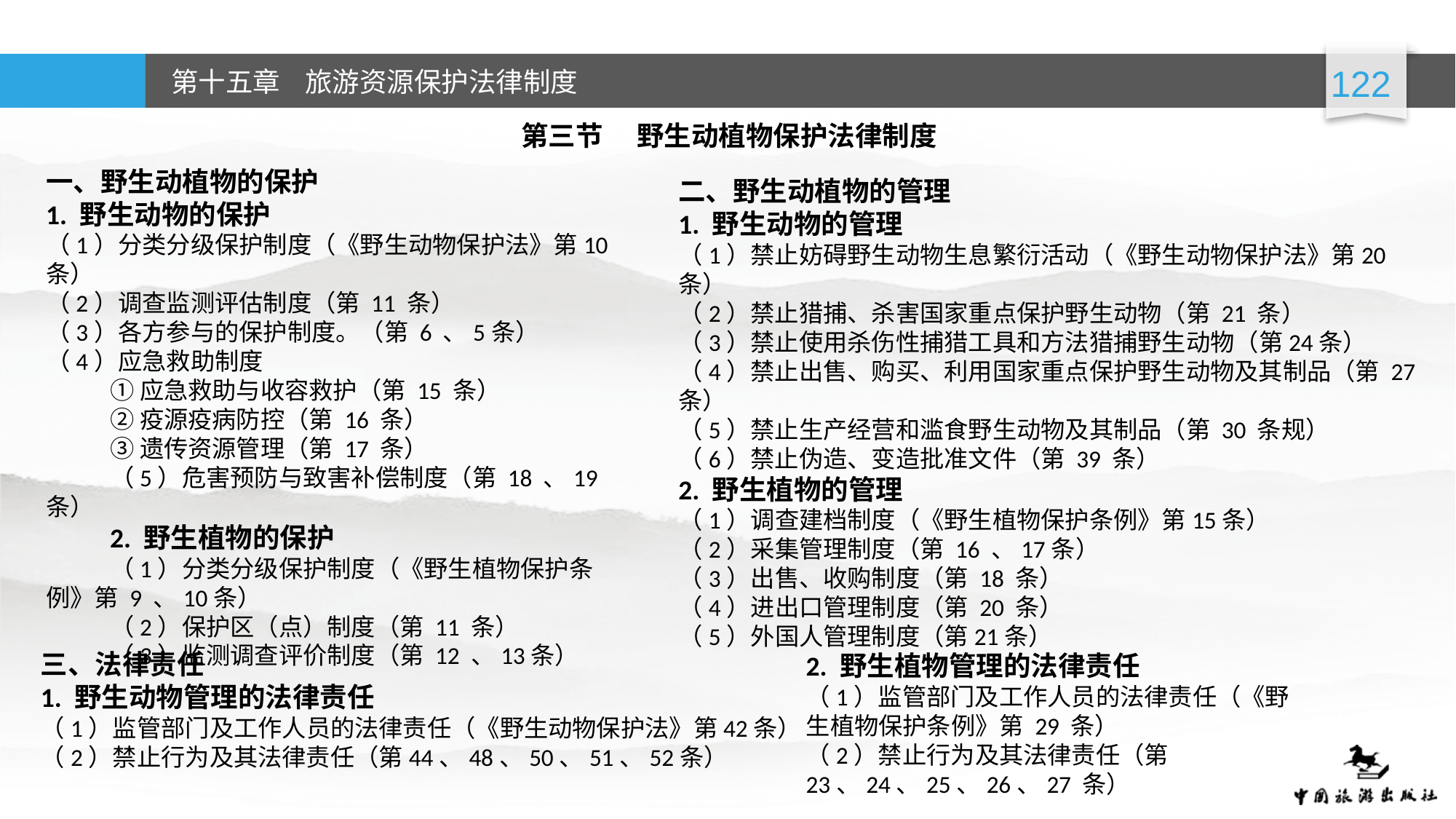

第三节  野生动植物保护法律制度
一、野生动植物的保护
1. 野生动物的保护
（1）分类分级保护制度（《野生动物保护法》第10条）
（2）调查监测评估制度（第 11 条）
（3）各方参与的保护制度。（第 6 、5条）
（4）应急救助制度
①应急救助与收容救护（第 15 条）
②疫源疫病防控（第 16 条）
③遗传资源管理（第 17 条）
（5）危害预防与致害补偿制度（第 18 、19条）
2. 野生植物的保护
（1）分类分级保护制度（《野生植物保护条例》第 9 、10条）
（2）保护区（点）制度（第 11 条）
（3）监测调查评价制度（第 12 、13条）
二、野生动植物的管理
1. 野生动物的管理
（1）禁止妨碍野生动物生息繁衍活动（《野生动物保护法》第20条）
（2）禁止猎捕、杀害国家重点保护野生动物（第 21 条）
（3）禁止使用杀伤性捕猎工具和方法猎捕野生动物（第24条）
（4）禁止出售、购买、利用国家重点保护野生动物及其制品（第 27 条）
（5）禁止生产经营和滥食野生动物及其制品（第 30 条规）
（6）禁止伪造、变造批准文件（第 39 条）
2. 野生植物的管理
（1）调查建档制度（《野生植物保护条例》第15条）
（2）采集管理制度（第 16 、17条）
（3）出售、收购制度（第 18 条）
（4）进出口管理制度（第 20 条）
（5）外国人管理制度（第21条）
三、法律责任
1. 野生动物管理的法律责任
（1）监管部门及工作人员的法律责任（《野生动物保护法》第42条）
（2）禁止行为及其法律责任（第44、48、50、51、52条）
2. 野生植物管理的法律责任
（1）监管部门及工作人员的法律责任（《野生植物保护条例》第 29 条）
（2）禁止行为及其法律责任（第 23、24、25、26、27 条）